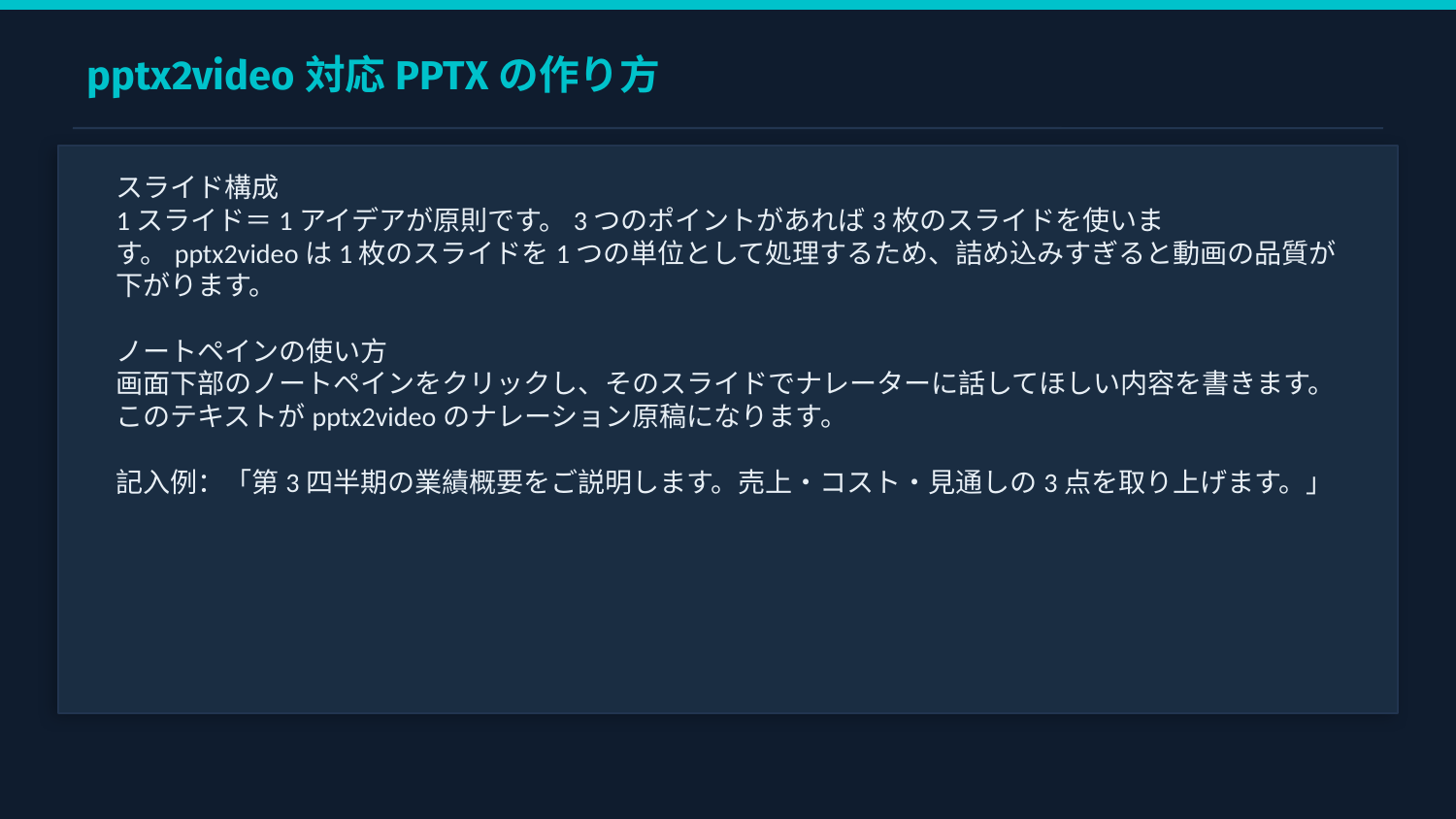

pptx2video対応PPTXの作り方

スライド構成
1スライド＝1アイデアが原則です。3つのポイントがあれば3枚のスライドを使います。pptx2videoは1枚のスライドを1つの単位として処理するため、詰め込みすぎると動画の品質が下がります。

ノートペインの使い方
画面下部のノートペインをクリックし、そのスライドでナレーターに話してほしい内容を書きます。このテキストがpptx2videoのナレーション原稿になります。

記入例：「第3四半期の業績概要をご説明します。売上・コスト・見通しの3点を取り上げます。」